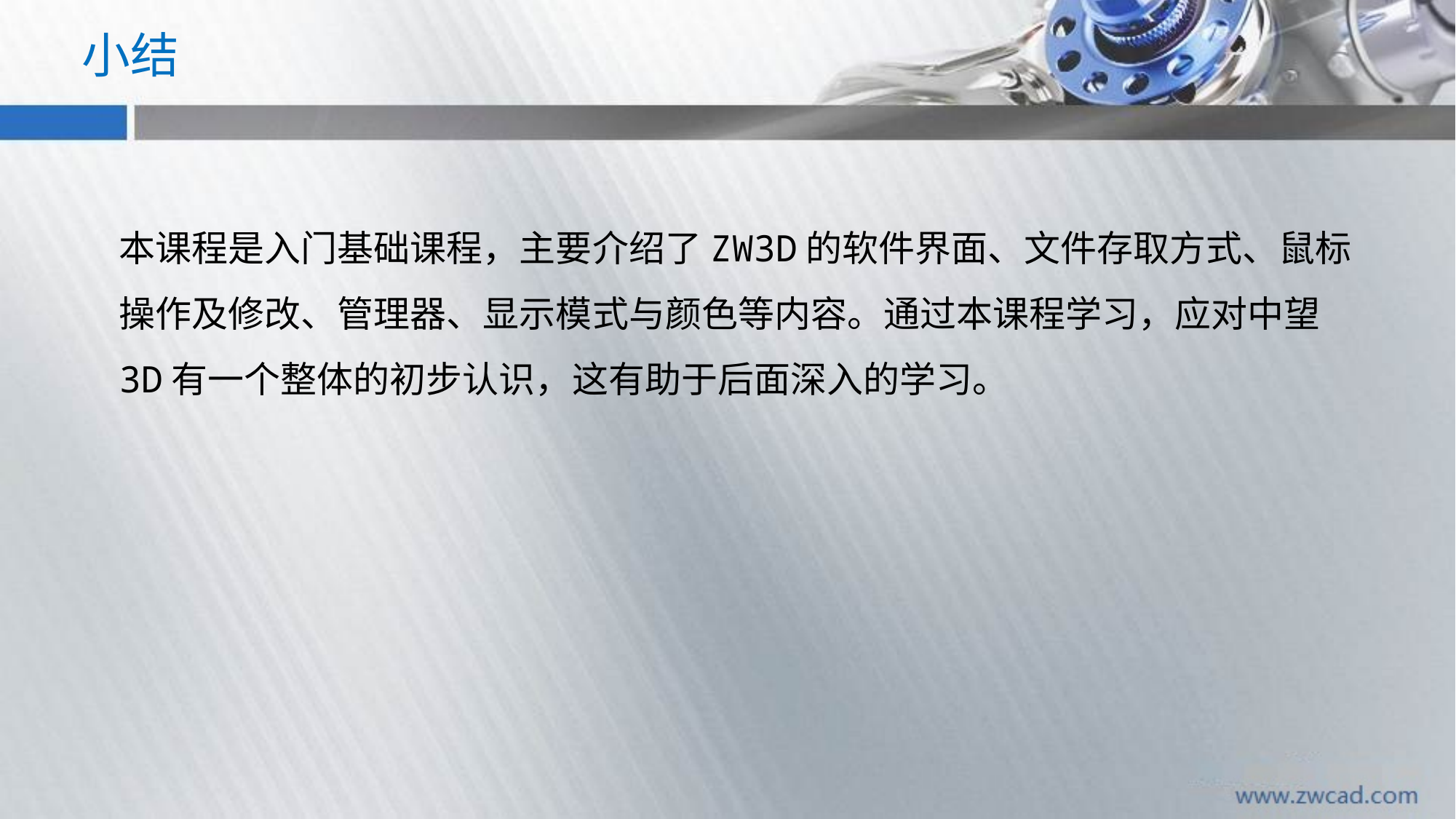

# 小结
本课程是入门基础课程，主要介绍了ZW3D的软件界面、文件存取方式、鼠标操作及修改、管理器、显示模式与颜色等内容。通过本课程学习，应对中望3D有一个整体的初步认识，这有助于后面深入的学习。